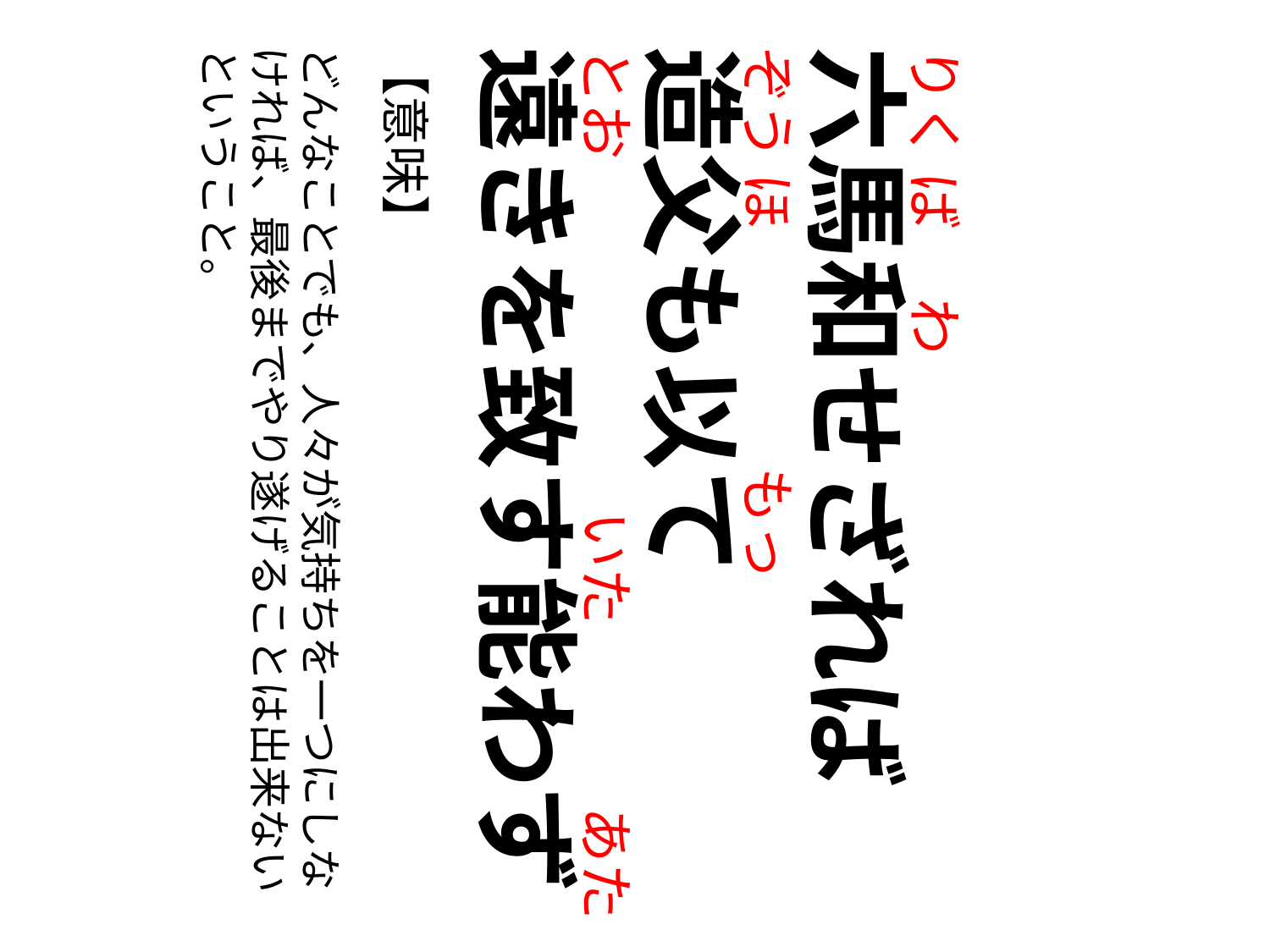

とお　　　　　　 いた　　　 あた
ぞう ほ　　　　 もっ
六馬和せざれば
りく ば　 わ
【意味】

どんなことでも、人々が気持ちを一つにしなければ、最後までやり遂げることは出来ないということ。
遠きを致す能わず
造父も以て